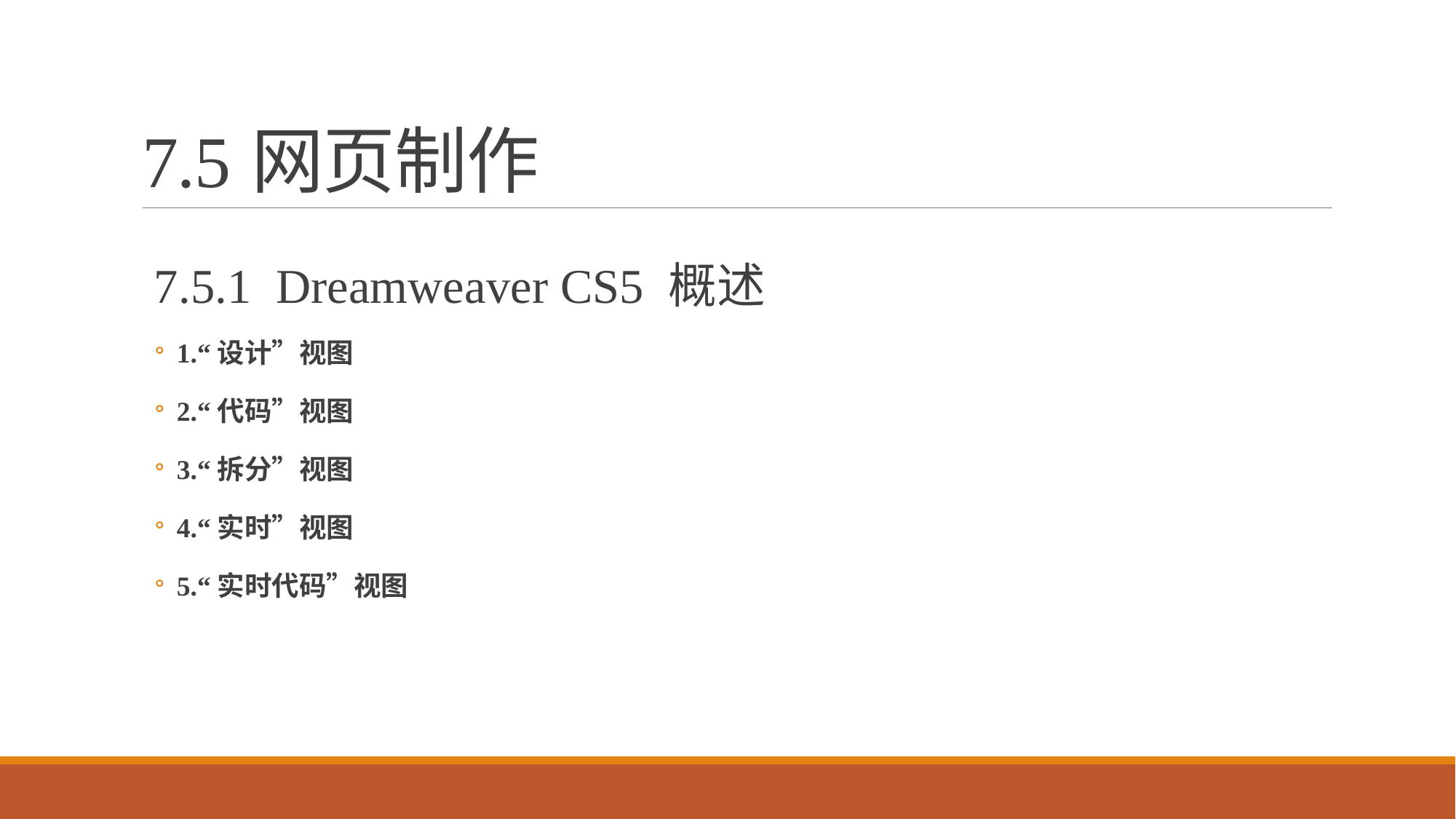

# 7.5	网页制作
 7.5.1  Dreamweaver CS5 概述
1.“设计”视图
2.“代码”视图
3.“拆分”视图
4.“实时”视图
5.“实时代码”视图